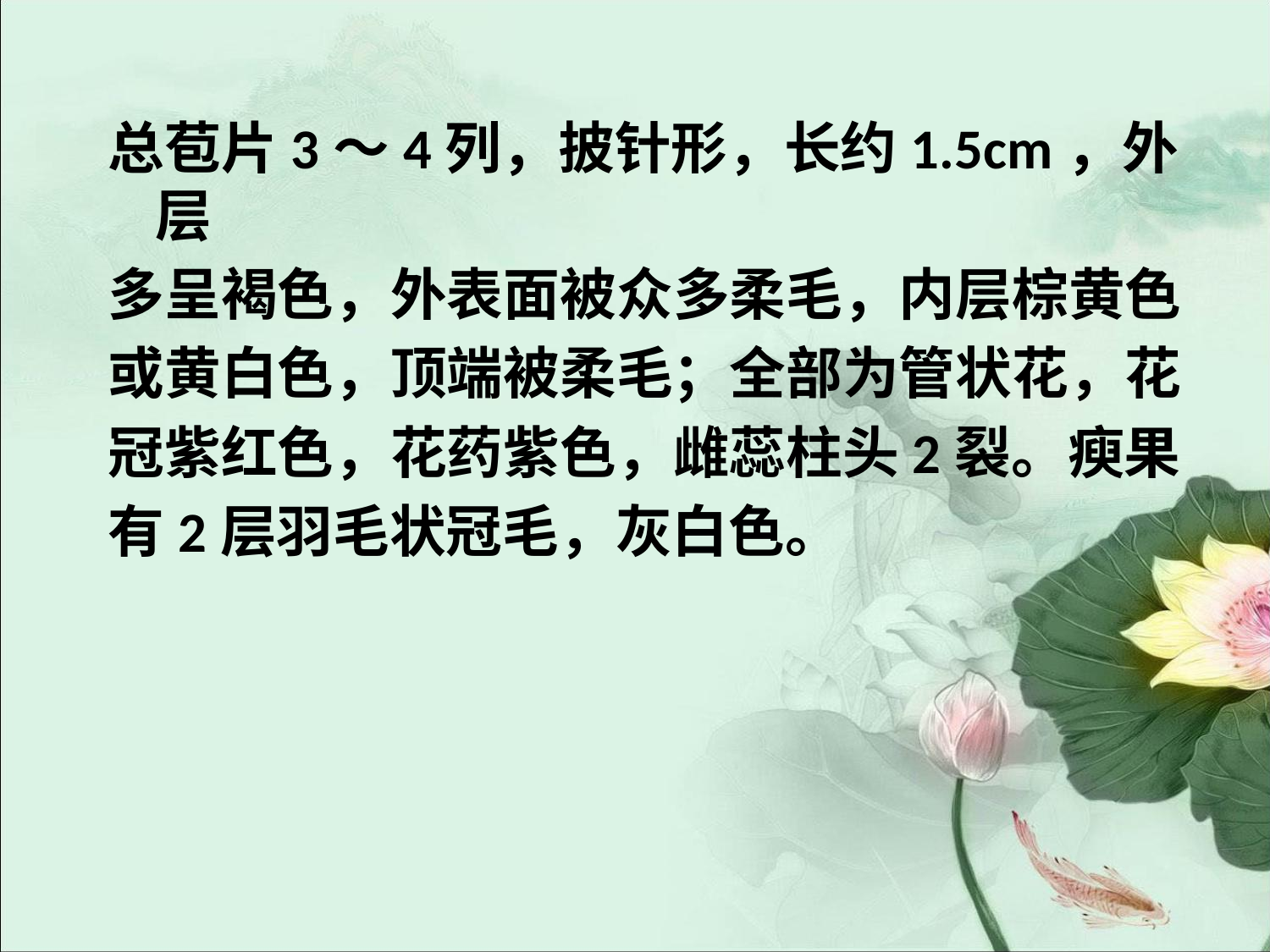

#
总苞片3～4列，披针形，长约1.5cm，外层
多呈褐色，外表面被众多柔毛，内层棕黄色
或黄白色，顶端被柔毛；全部为管状花，花
冠紫红色，花药紫色，雌蕊柱头2裂。瘐果
有2层羽毛状冠毛，灰白色。